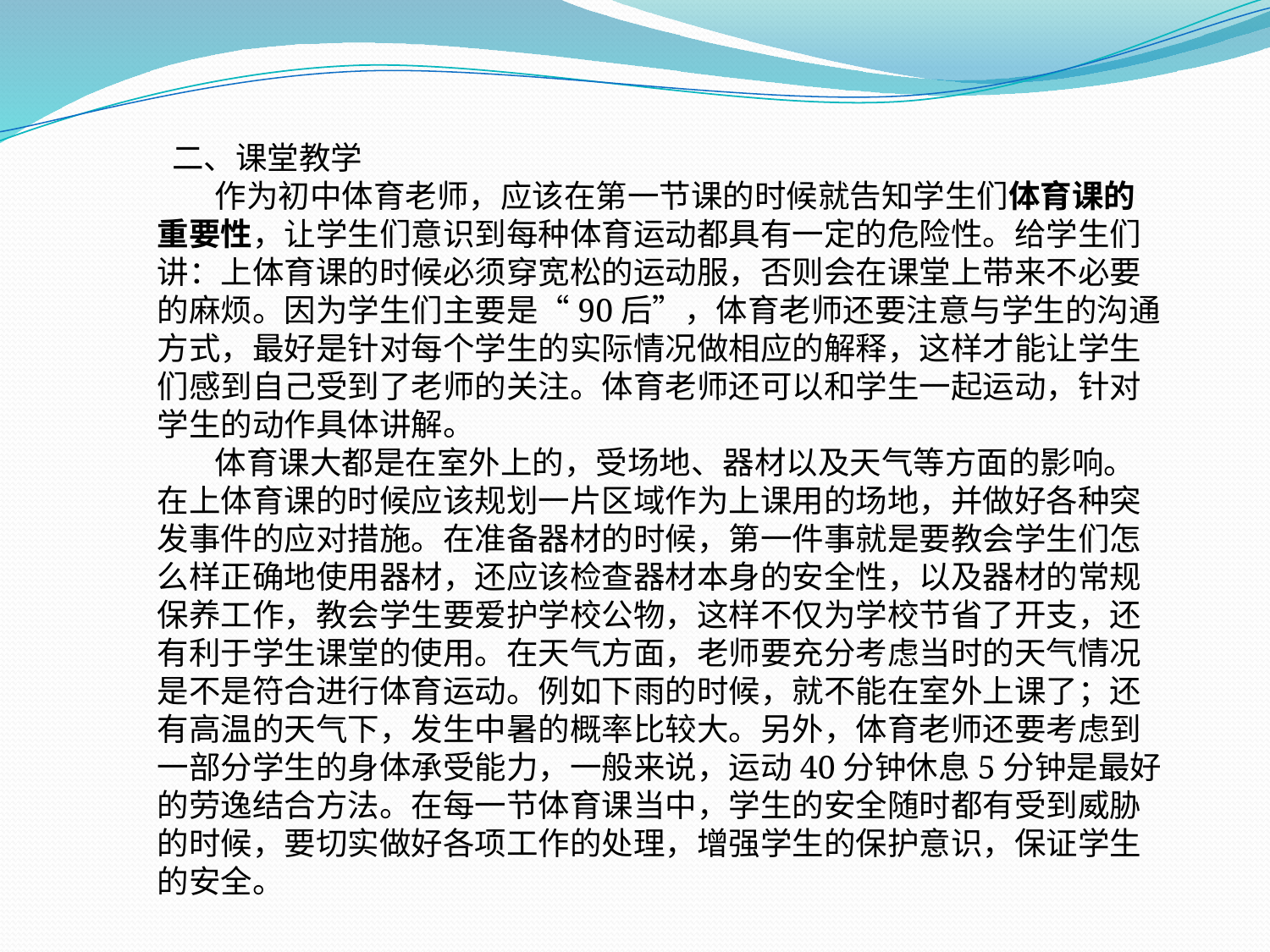

二、课堂教学
        作为初中体育老师，应该在第一节课的时候就告知学生们体育课的重要性，让学生们意识到每种体育运动都具有一定的危险性。给学生们讲：上体育课的时候必须穿宽松的运动服，否则会在课堂上带来不必要的麻烦。因为学生们主要是“90后”，体育老师还要注意与学生的沟通方式，最好是针对每个学生的实际情况做相应的解释，这样才能让学生们感到自己受到了老师的关注。体育老师还可以和学生一起运动，针对学生的动作具体讲解。
        体育课大都是在室外上的，受场地、器材以及天气等方面的影响。在上体育课的时候应该规划一片区域作为上课用的场地，并做好各种突发事件的应对措施。在准备器材的时候，第一件事就是要教会学生们怎么样正确地使用器材，还应该检查器材本身的安全性，以及器材的常规保养工作，教会学生要爱护学校公物，这样不仅为学校节省了开支，还有利于学生课堂的使用。在天气方面，老师要充分考虑当时的天气情况是不是符合进行体育运动。例如下雨的时候，就不能在室外上课了；还有高温的天气下，发生中暑的概率比较大。另外，体育老师还要考虑到一部分学生的身体承受能力，一般来说，运动40分钟休息5分钟是最好的劳逸结合方法。在每一节体育课当中，学生的安全随时都有受到威胁的时候，要切实做好各项工作的处理，增强学生的保护意识，保证学生的安全。